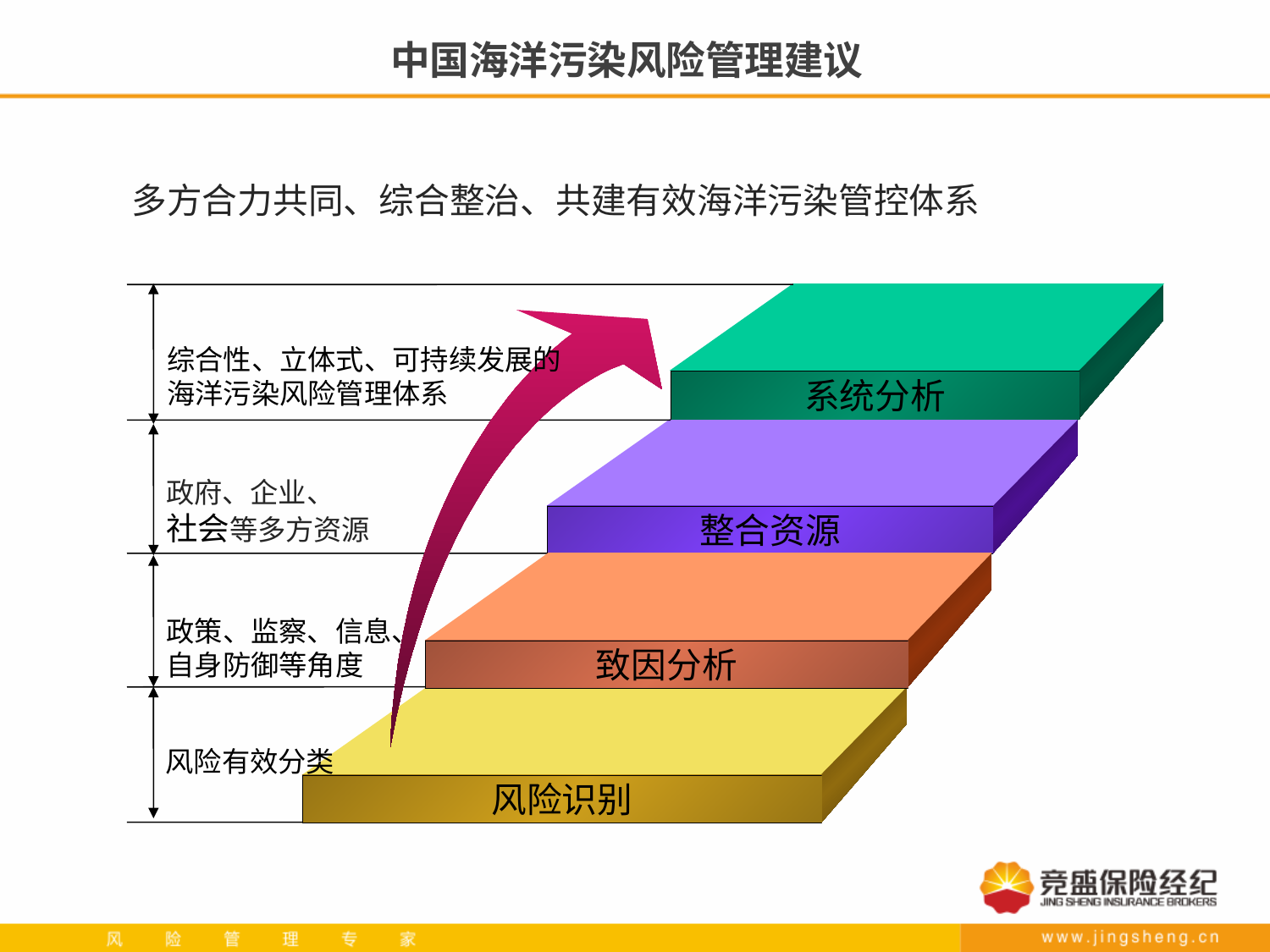

# 中国海洋污染风险管理建议
多方合力共同、综合整治、共建有效海洋污染管控体系

综合性、立体式、可持续发展的
海洋污染风险管理体系

系统分析

政府、企业、
社会等多方资源
整合资源

政策、监察、信息、
自身防御等角度
致因分析

风险有效分类
风险识别